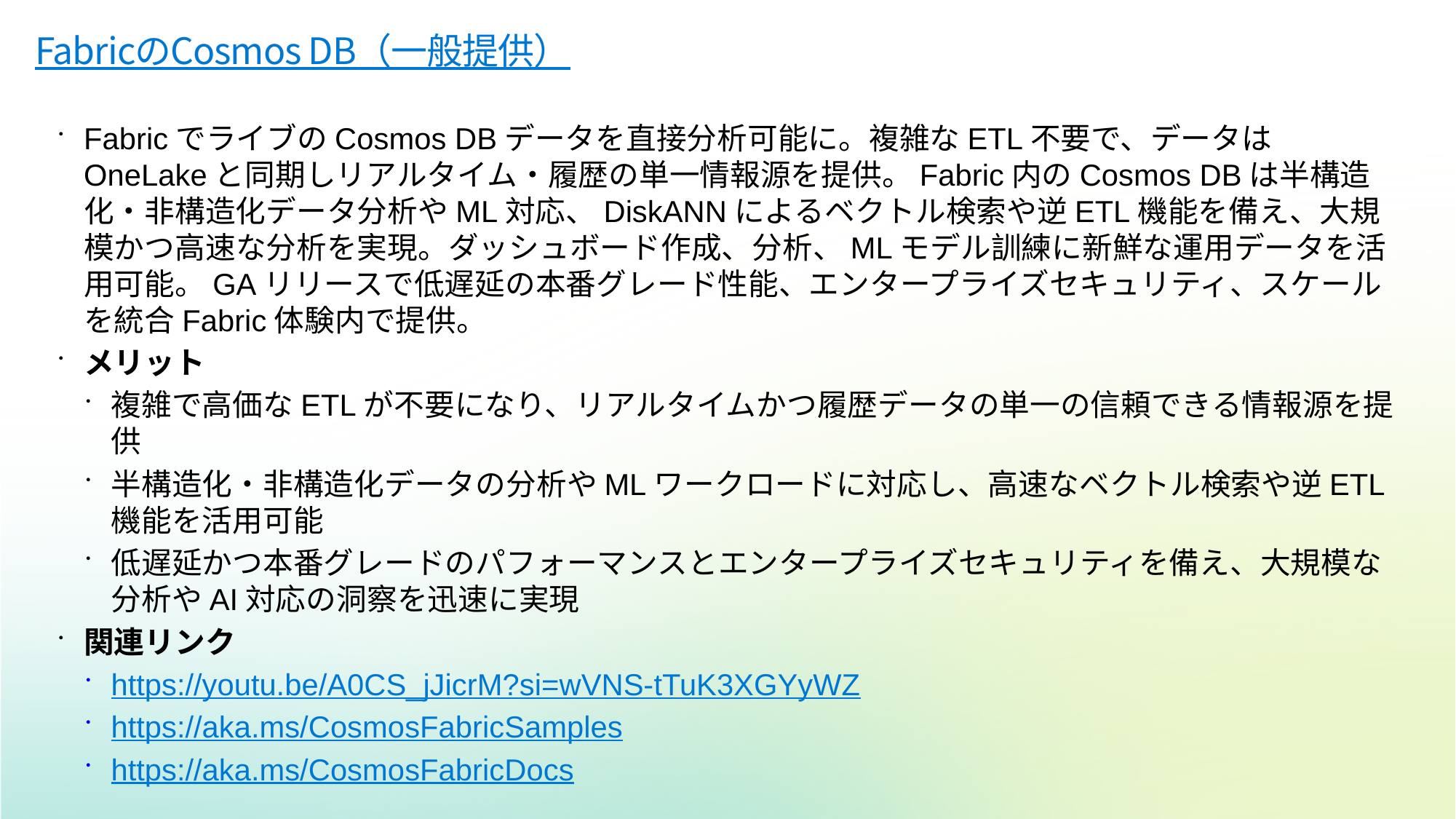

# FabricのCosmos DB（一般提供）
FabricでライブのCosmos DBデータを直接分析可能に。複雑なETL不要で、データはOneLakeと同期しリアルタイム・履歴の単一情報源を提供。Fabric内のCosmos DBは半構造化・非構造化データ分析やML対応、DiskANNによるベクトル検索や逆ETL機能を備え、大規模かつ高速な分析を実現。ダッシュボード作成、分析、MLモデル訓練に新鮮な運用データを活用可能。GAリリースで低遅延の本番グレード性能、エンタープライズセキュリティ、スケールを統合Fabric体験内で提供。
メリット
複雑で高価なETLが不要になり、リアルタイムかつ履歴データの単一の信頼できる情報源を提供
半構造化・非構造化データの分析やMLワークロードに対応し、高速なベクトル検索や逆ETL機能を活用可能
低遅延かつ本番グレードのパフォーマンスとエンタープライズセキュリティを備え、大規模な分析やAI対応の洞察を迅速に実現
関連リンク
https://youtu.be/A0CS_jJicrM?si=wVNS-tTuK3XGYyWZ
https://aka.ms/CosmosFabricSamples
https://aka.ms/CosmosFabricDocs